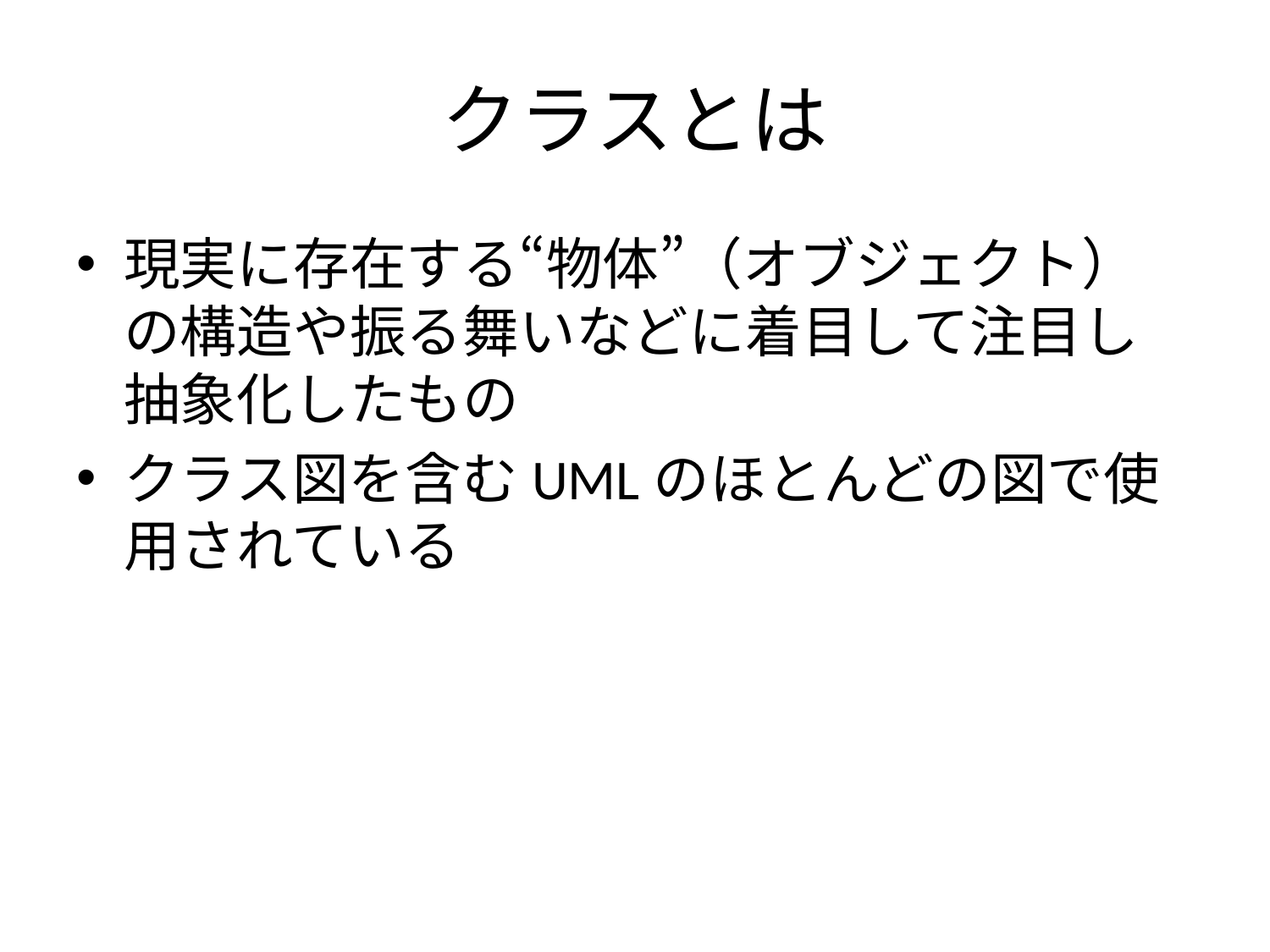

# クラスとは
現実に存在する“物体”（オブジェクト）の構造や振る舞いなどに着目して注目し抽象化したもの
クラス図を含むUMLのほとんどの図で使用されている